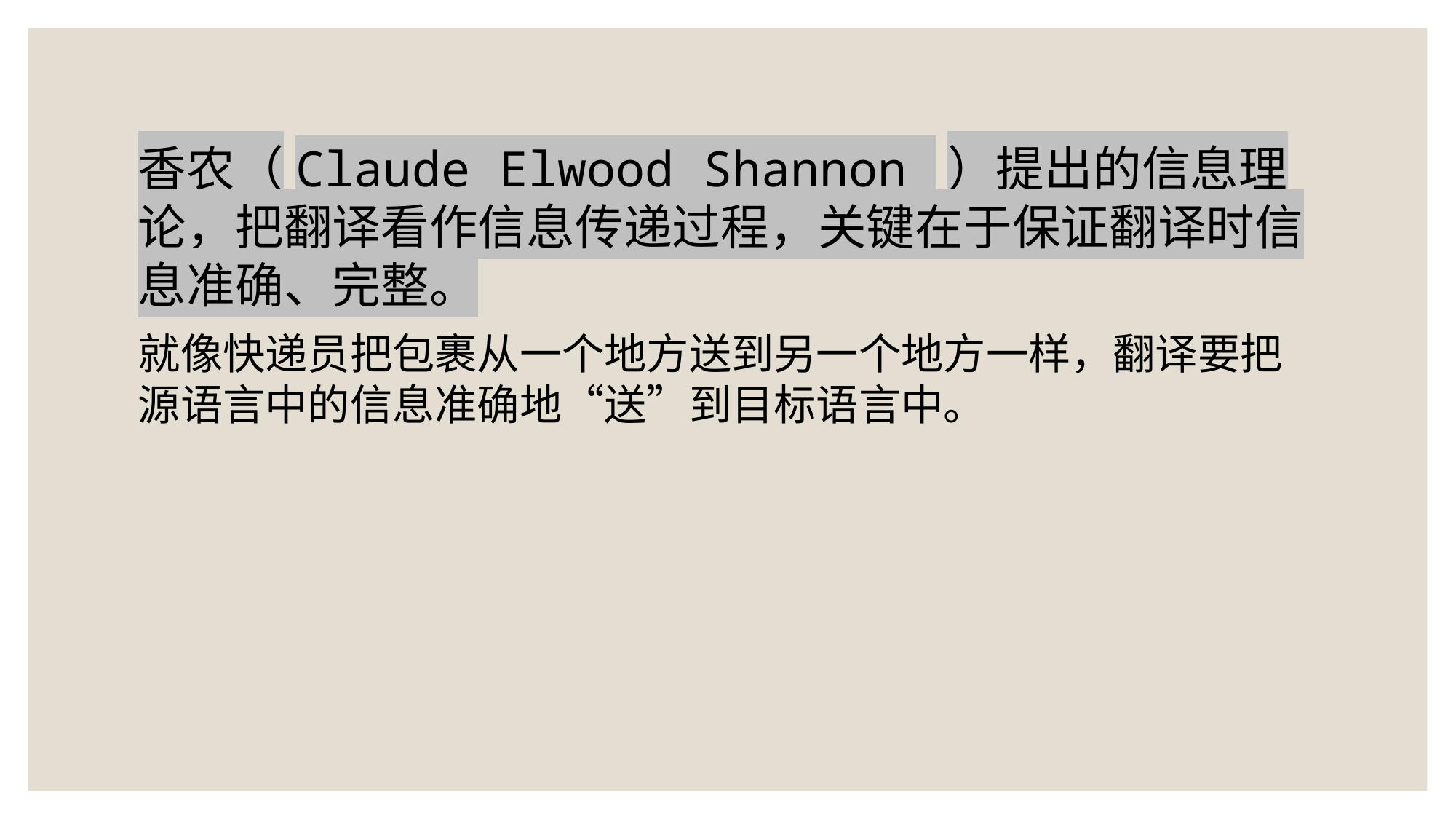

香农（Claude Elwood Shannon ）提出的信息理论，把翻译看作信息传递过程，关键在于保证翻译时信息准确、完整。
就像快递员把包裹从一个地方送到另一个地方一样，翻译要把源语言中的信息准确地“送”到目标语言中。